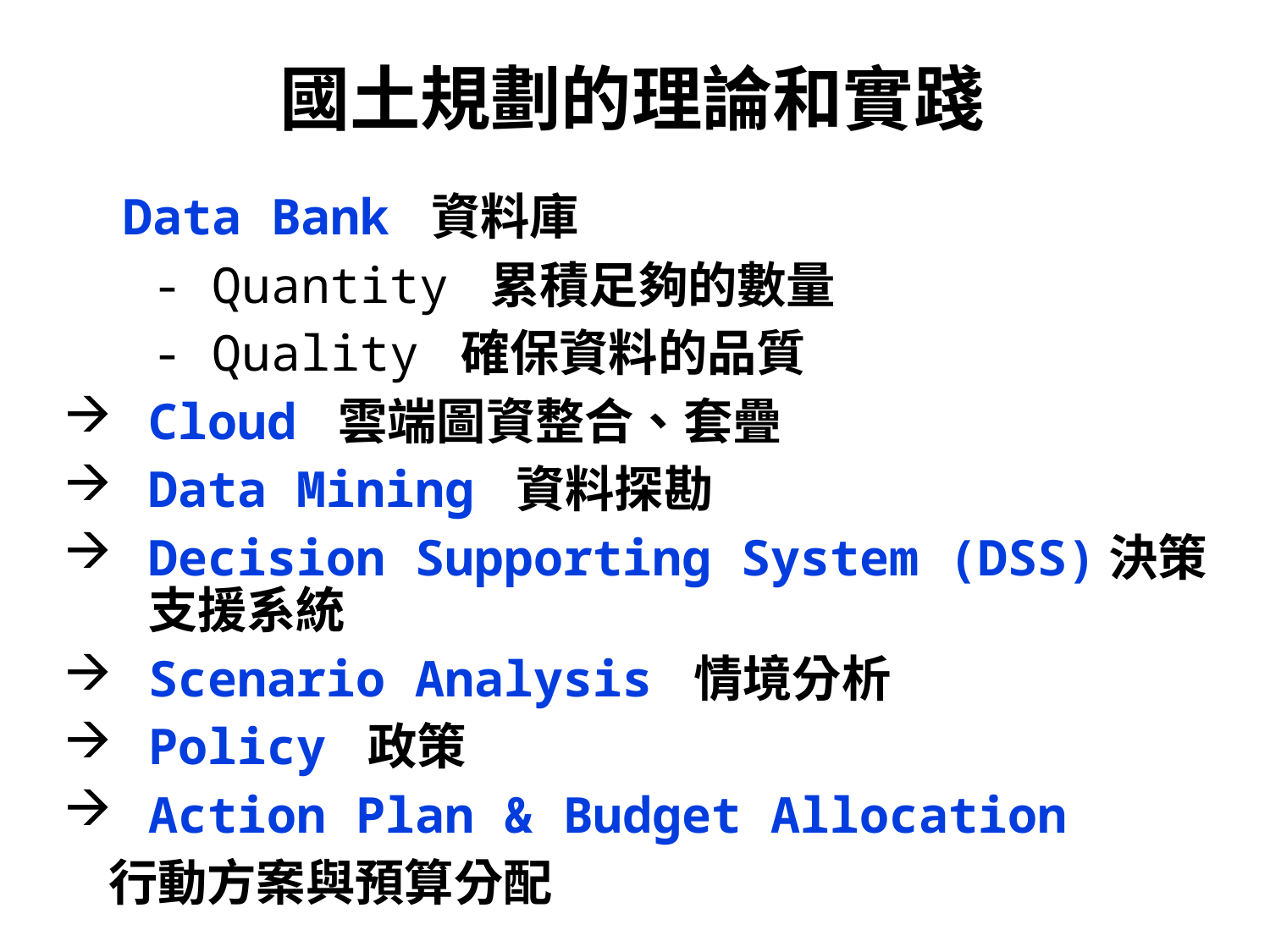

國土規劃的理論和實踐
  Data Bank 資料庫
   - Quantity 累積足夠的數量
   - Quality 確保資料的品質
Cloud 雲端圖資整合、套疊
Data Mining 資料探勘
Decision Supporting System (DSS)決策支援系統
Scenario Analysis 情境分析
Policy 政策
Action Plan & Budget Allocation
   行動方案與預算分配